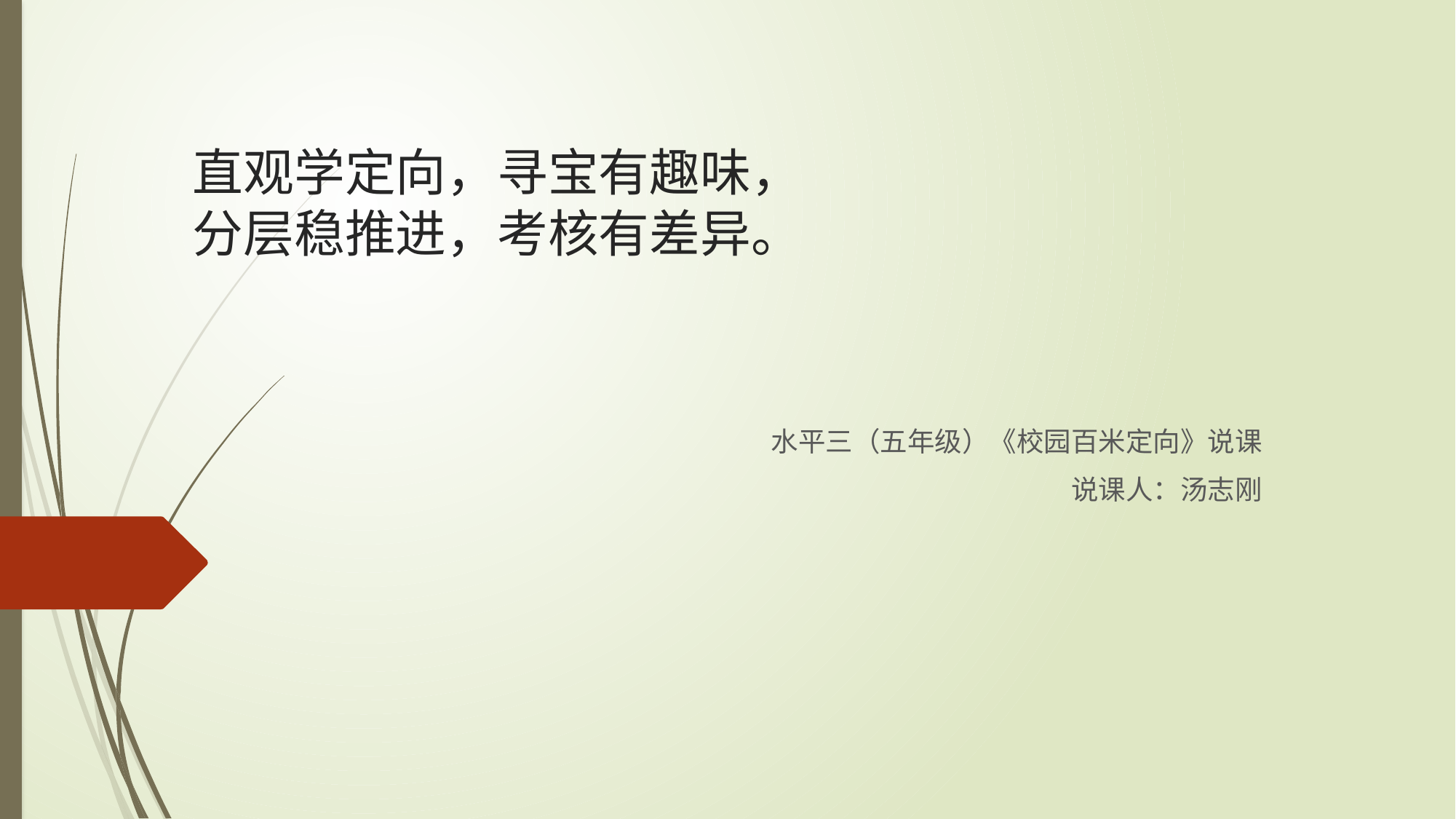

# 直观学定向，寻宝有趣味， 分层稳推进，考核有差异。
水平三（五年级）《校园百米定向》说课
说课人：汤志刚